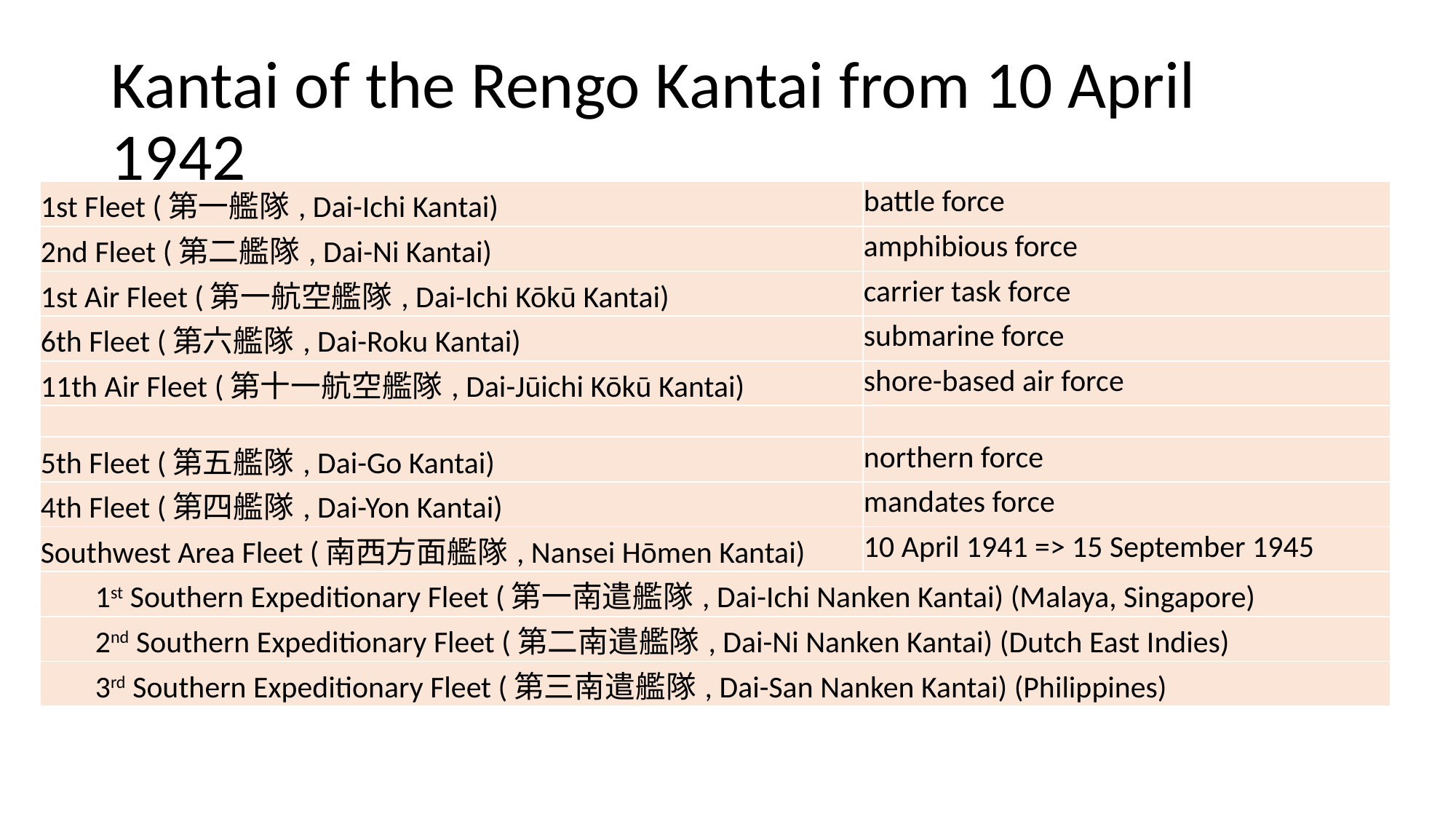

# Kantai of the Rengo Kantai from 10 April 1942
| 1st Fleet (第一艦隊, Dai-Ichi Kantai) | battle force |
| --- | --- |
| 2nd Fleet (第二艦隊, Dai-Ni Kantai) | amphibious force |
| 1st Air Fleet (第一航空艦隊, Dai-Ichi Kōkū Kantai) | carrier task force |
| 6th Fleet (第六艦隊, Dai-Roku Kantai) | submarine force |
| 11th Air Fleet (第十一航空艦隊, Dai-Jūichi Kōkū Kantai) | shore-based air force |
|  |  |
| 5th Fleet (第五艦隊, Dai-Go Kantai) | northern force |
| 4th Fleet (第四艦隊, Dai-Yon Kantai) | mandates force |
| Southwest Area Fleet (南西方面艦隊, Nansei Hōmen Kantai) | 10 April 1941 => 15 September 1945 |
| 1st Southern Expeditionary Fleet (第一南遣艦隊, Dai-Ichi Nanken Kantai) (Malaya, Singapore) |  |
| 2nd Southern Expeditionary Fleet (第二南遣艦隊, Dai-Ni Nanken Kantai) (Dutch East Indies) |  |
| 3rd Southern Expeditionary Fleet (第三南遣艦隊, Dai-San Nanken Kantai) (Philippines) |  |